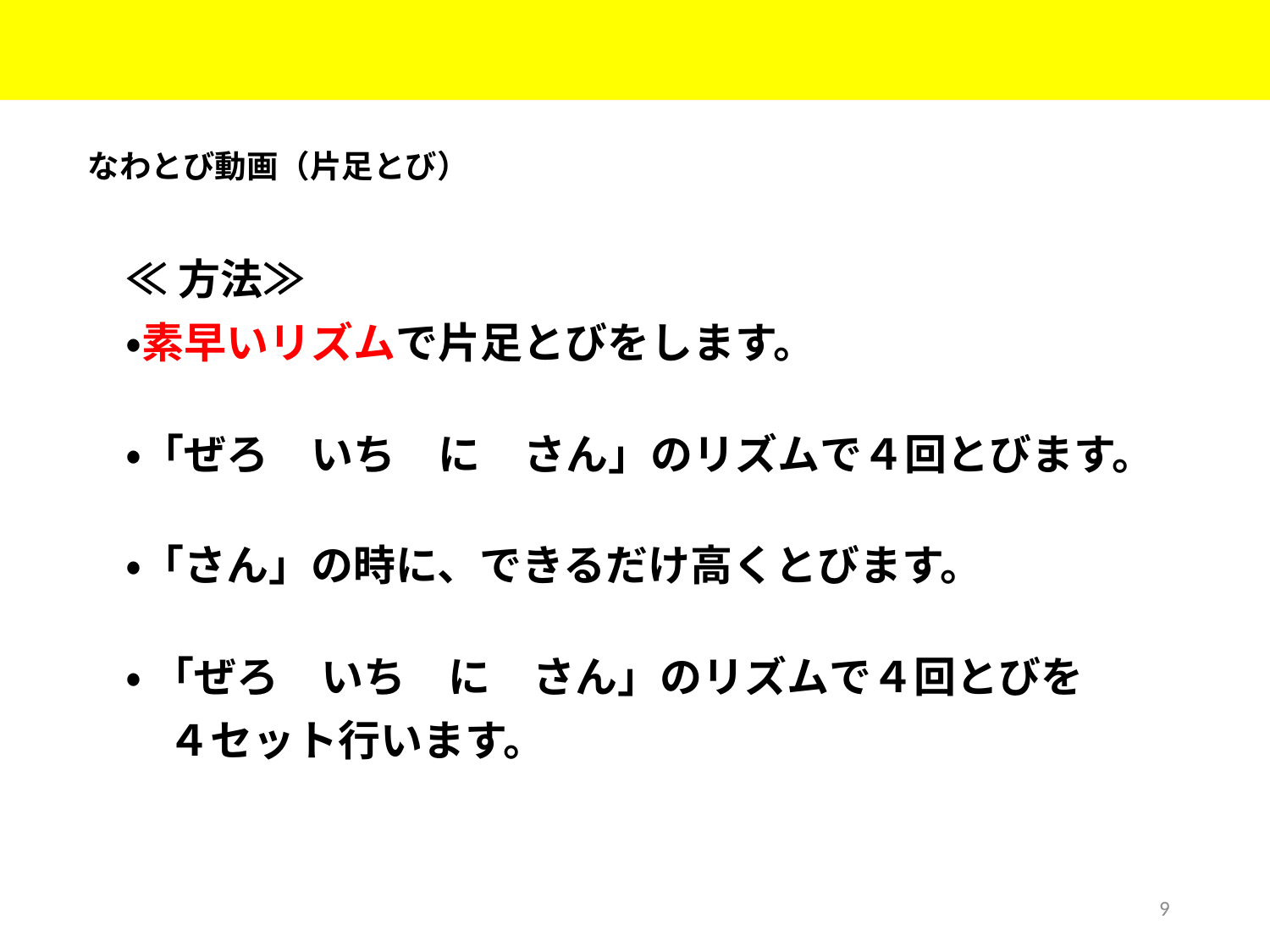

なわとび動画（片足とび）
≪方法≫
・素早いリズムで片足とびをします。

・「ぜろ　いち　に　さん」のリズムで４回とびます。

・「さん」の時に、できるだけ高くとびます。

・ 「ぜろ　いち　に　さん」のリズムで４回とびを
　４セット行います。
9